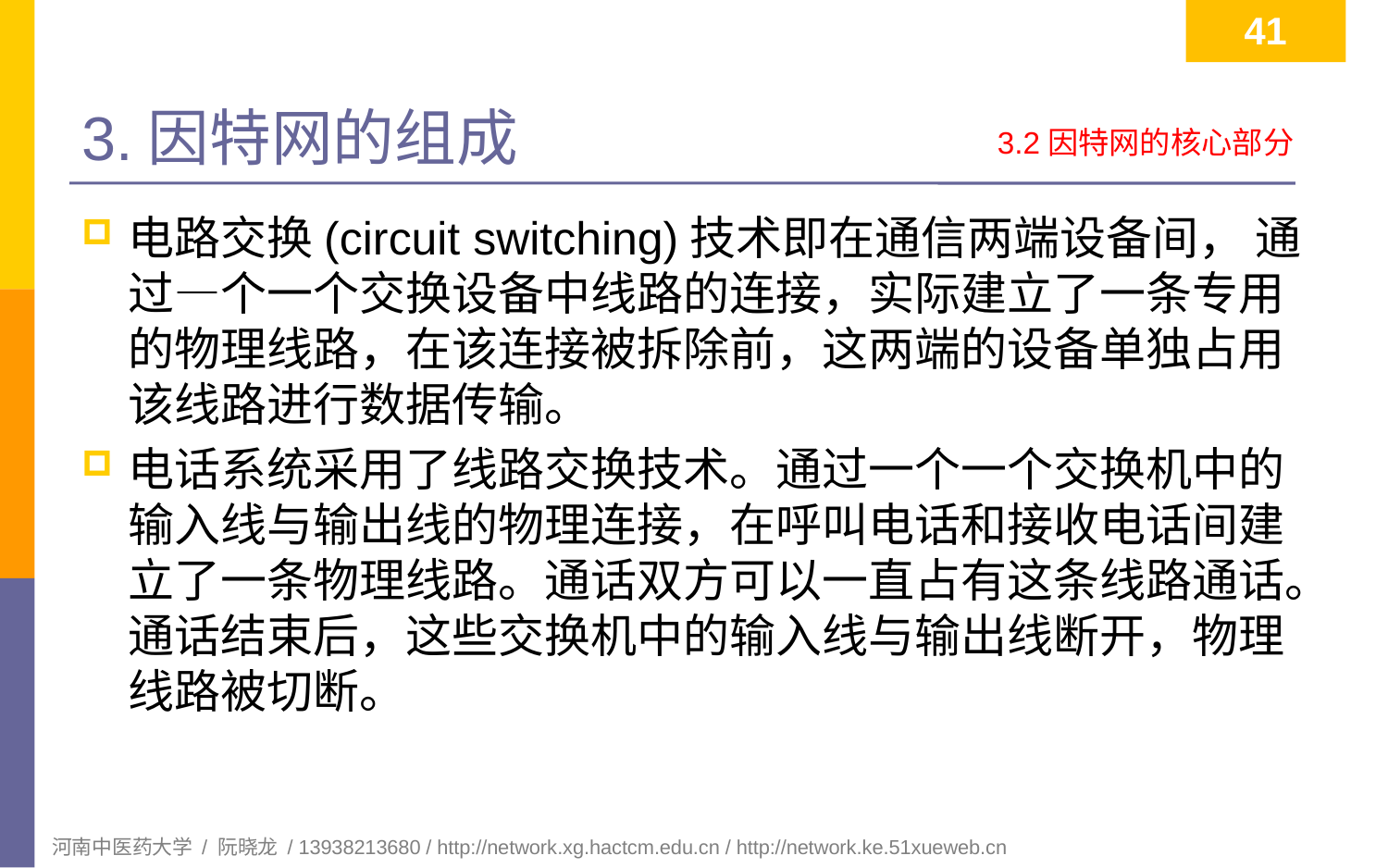

41
# 3.因特网的组成
3.2因特网的核心部分
电路交换(circuit switching)技术即在通信两端设备间， 通过—个一个交换设备中线路的连接，实际建立了一条专用的物理线路，在该连接被拆除前，这两端的设备单独占用该线路进行数据传输。
电话系统采用了线路交换技术。通过一个一个交换机中的输入线与输出线的物理连接，在呼叫电话和接收电话间建立了一条物理线路。通话双方可以一直占有这条线路通话。通话结束后，这些交换机中的输入线与输出线断开，物理线路被切断。